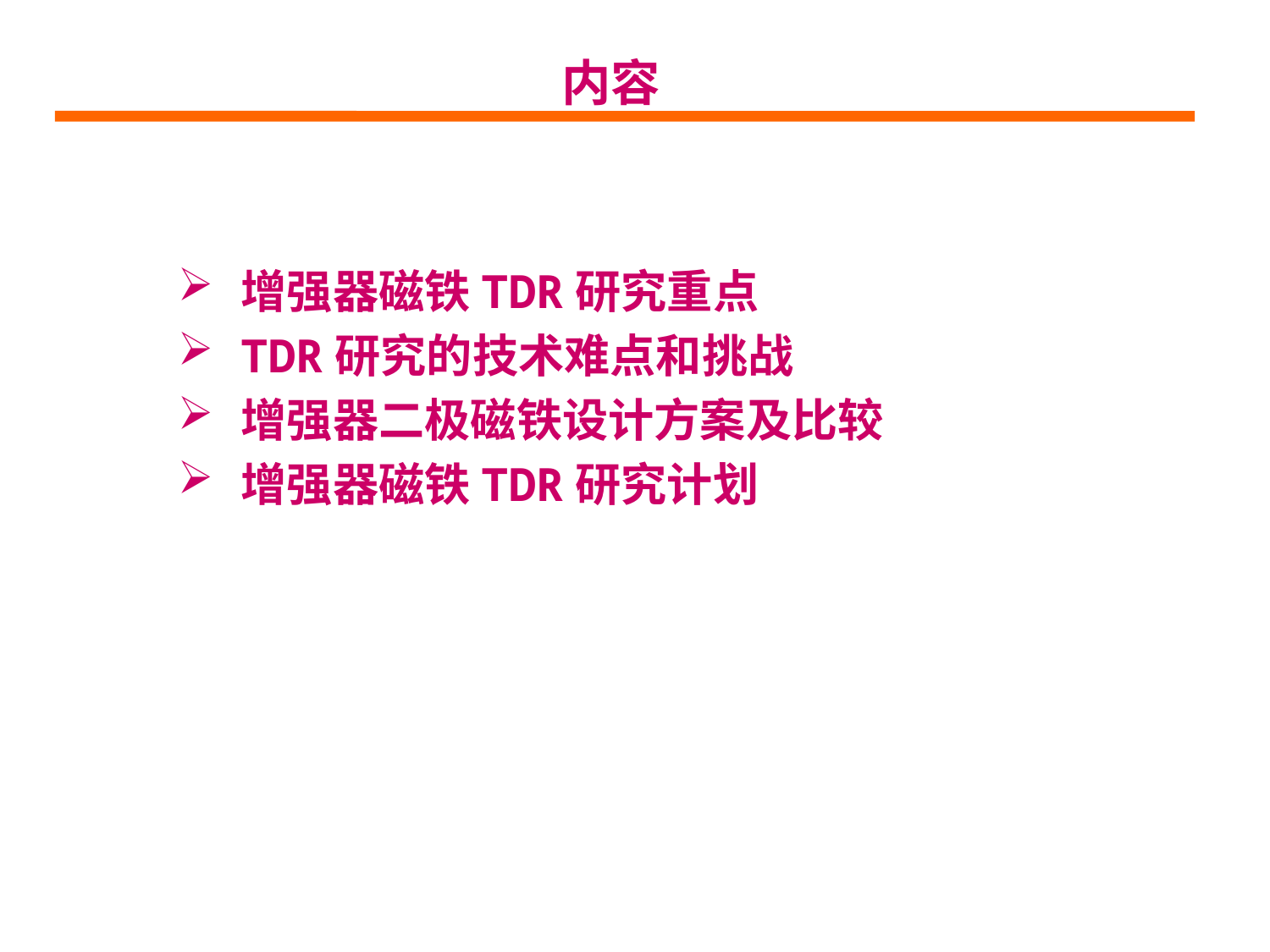

内容

增强器磁铁TDR研究重点
TDR研究的技术难点和挑战
增强器二极磁铁设计方案及比较
增强器磁铁TDR研究计划